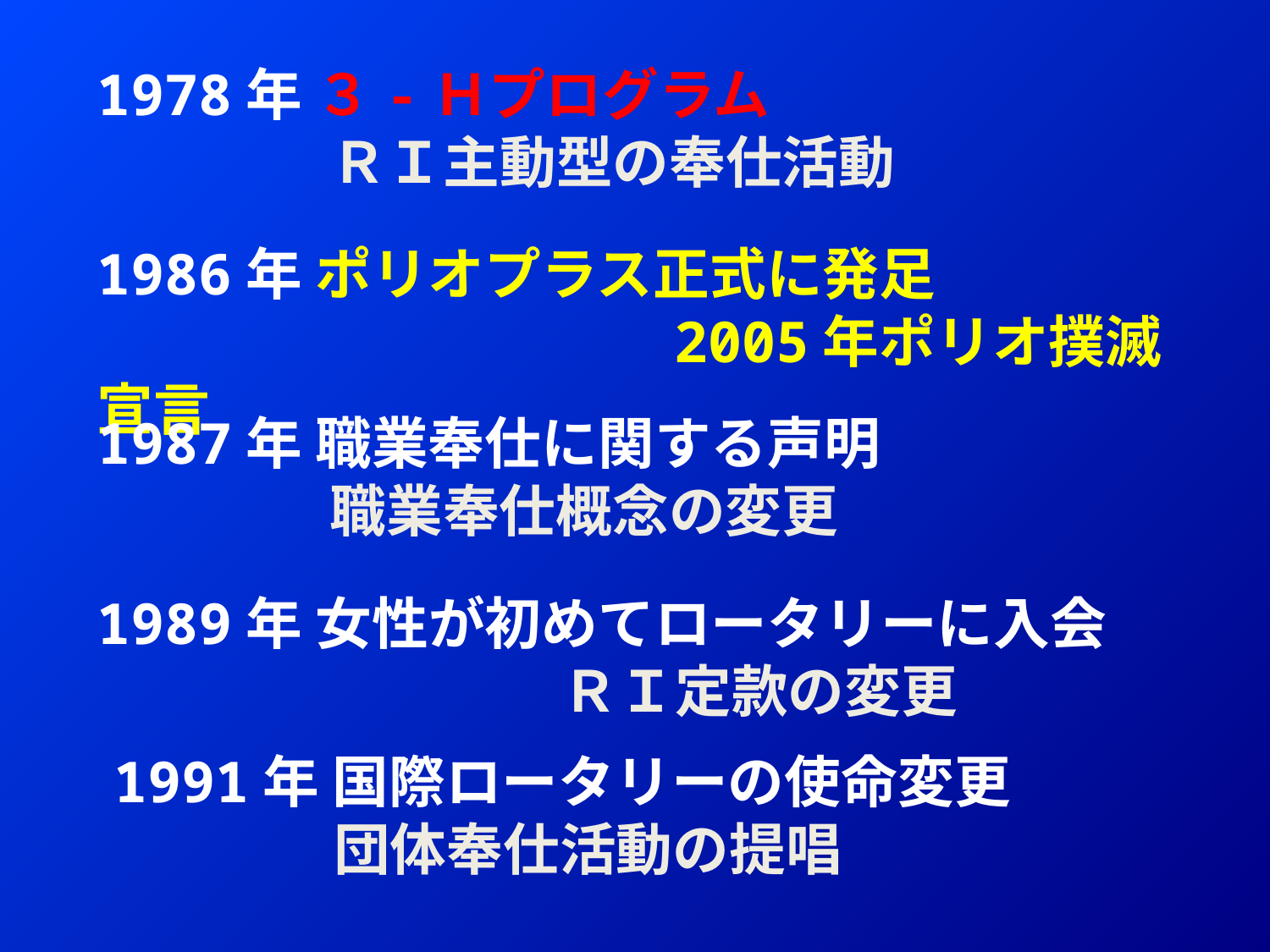

1978年 ３-Ｈプログラム
                 ＲＩ主動型の奉仕活動
1986年 ポリオプラス正式に発足
                 2005年ポリオ撲滅宣言
1987年 職業奉仕に関する声明
                 職業奉仕概念の変更
1989年 女性が初めてロータリーに入会
　　　　　　　　 ＲＩ定款の変更
　1991年 国際ロータリーの使命変更
                 　団体奉仕活動の提唱